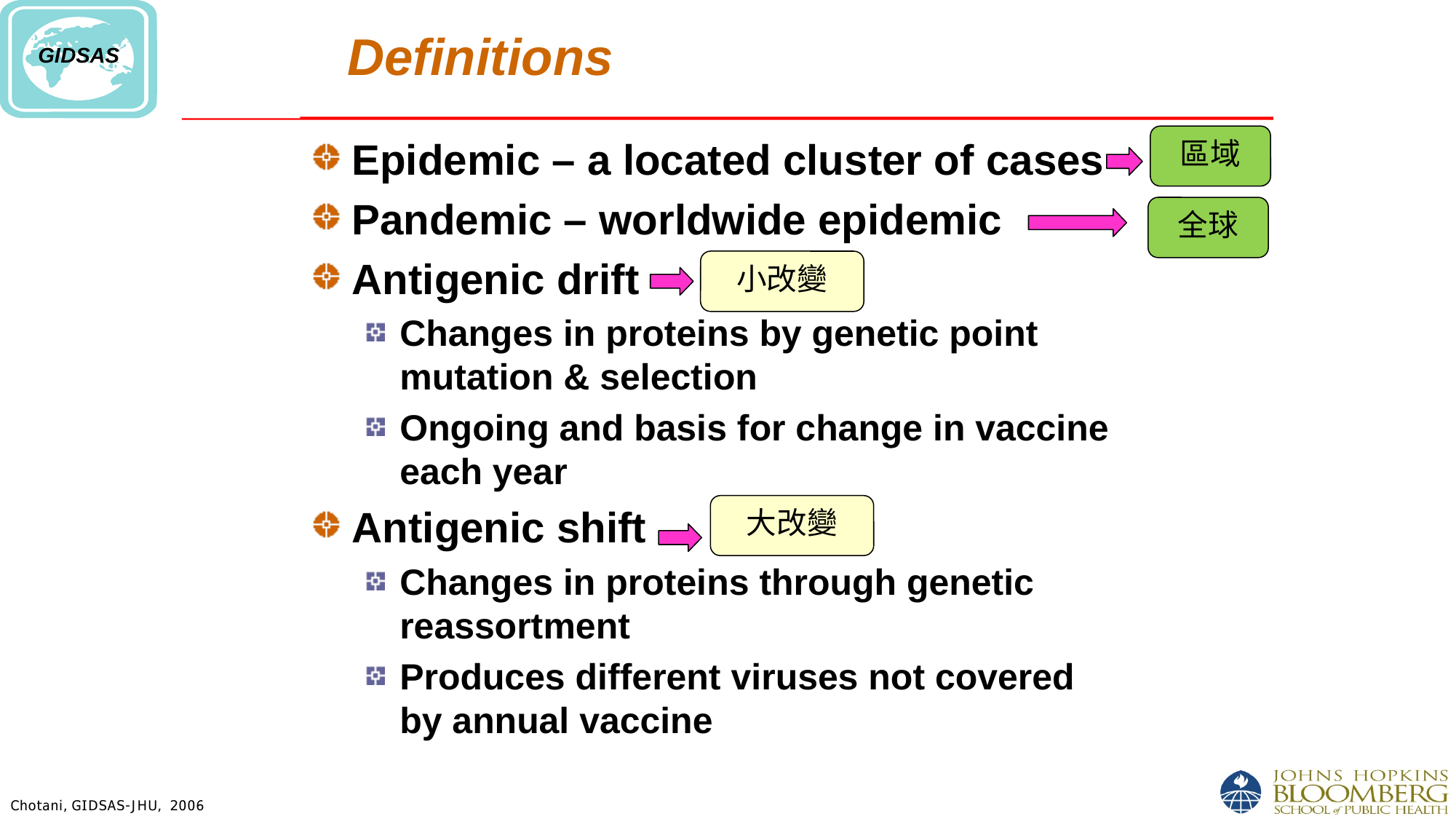

# Definitions

區域
Epidemic – a located cluster of cases
Pandemic – worldwide epidemic
Antigenic drift
Changes in proteins by genetic point mutation & selection
Ongoing and basis for change in vaccine each year
Antigenic shift
Changes in proteins through genetic reassortment
Produces different viruses not covered by annual vaccine

全球

小改變

大改變